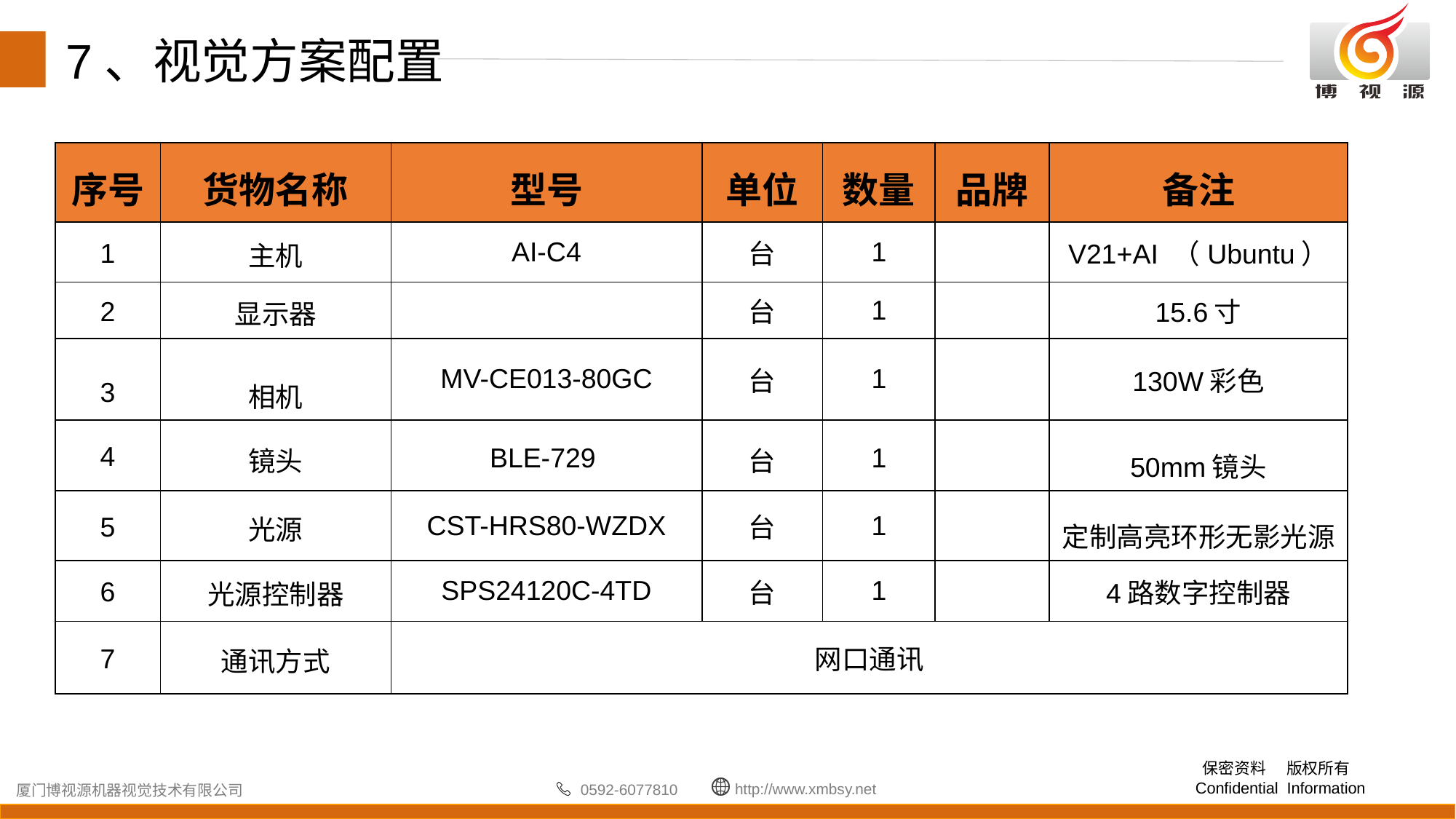

7、视觉方案配置
| 序号 | 货物名称 | 型号 | 单位 | 数量 | 品牌 | 备注 |
| --- | --- | --- | --- | --- | --- | --- |
| 1 | 主机 | AI-C4 | 台 | 1 |  | V21+AI （Ubuntu） |
| 2 | 显示器 |  | 台 | 1 |  | 15.6寸 |
| 3 | 相机 | MV-CE013-80GC | 台 | 1 |  | 130W彩色 |
| 4 | 镜头 | BLE-729 | 台 | 1 |  | 50mm镜头 |
| 5 | 光源 | CST-HRS80-WZDX | 台 | 1 |  | 定制高亮环形无影光源 |
| 6 | 光源控制器 | SPS24120C-4TD | 台 | 1 |  | 4路数字控制器 |
| 7 | 通讯方式 | 网口通讯 |  |  |  |  |